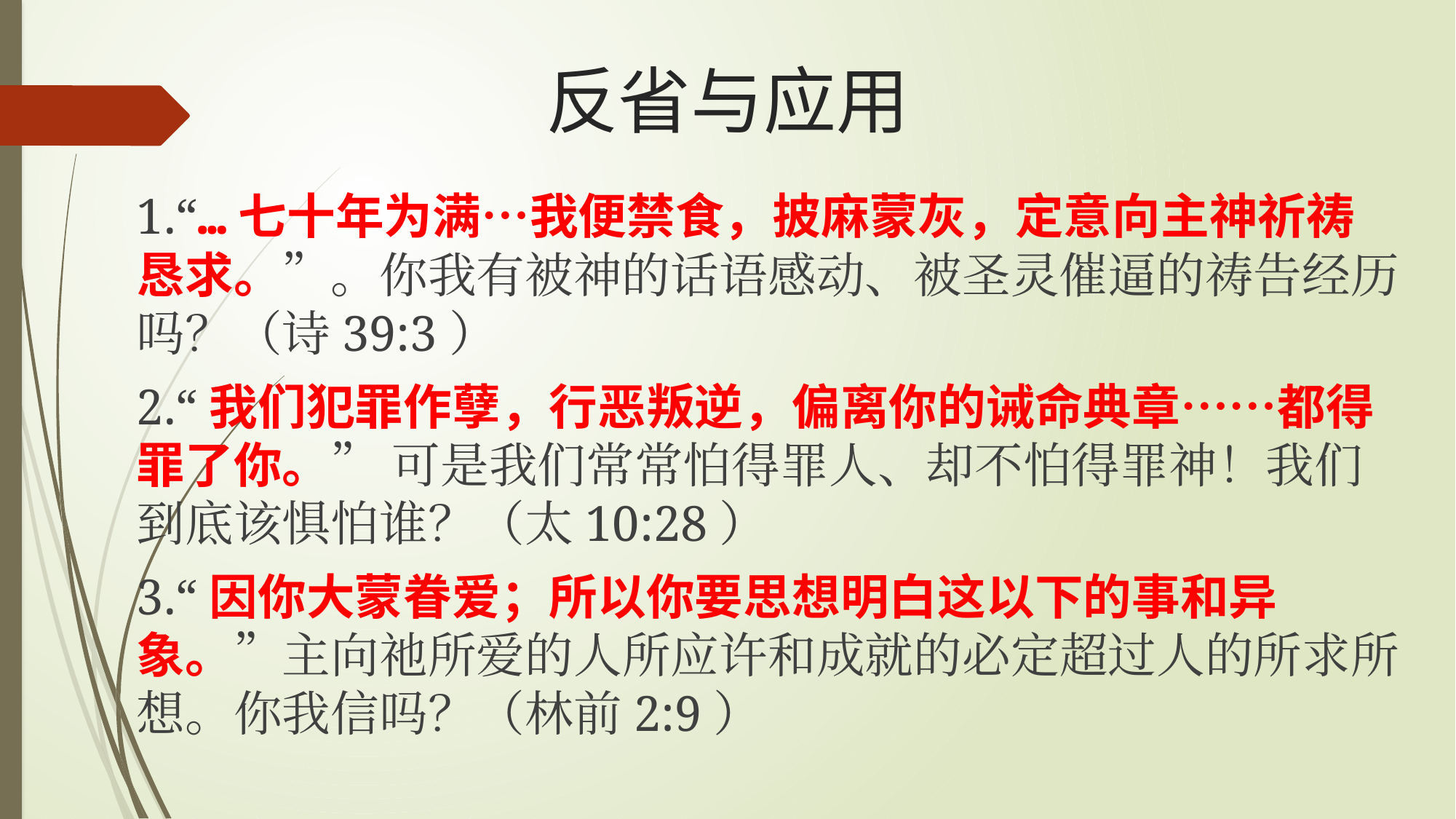

# 反省与应用
1.“…七十年为满…我便禁食，披麻蒙灰，定意向主神祈祷恳求。”。你我有被神的话语感动、被圣灵催逼的祷告经历吗？（诗39:3）
2.“我们犯罪作孽，行恶叛逆，偏离你的诫命典章……都得罪了你。” 可是我们常常怕得罪人、却不怕得罪神！我们到底该惧怕谁？（太10:28）
3.“因你大蒙眷爱；所以你要思想明白这以下的事和异象。”主向祂所爱的人所应许和成就的必定超过人的所求所想。你我信吗？（林前2:9）